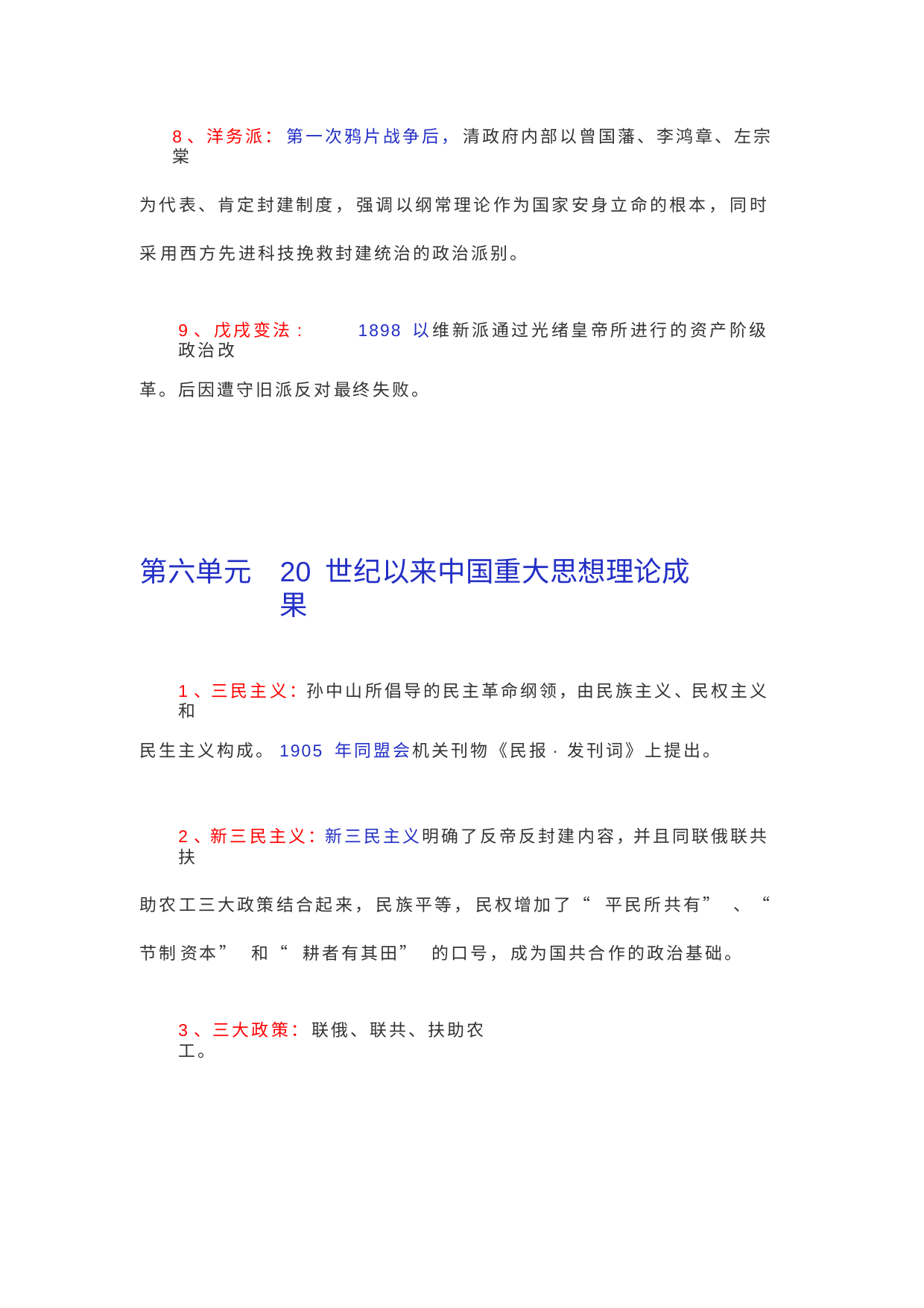

8、洋务派： 第一次鸦片战争后， 清政府内部以曾国藩、李鸿章、左宗棠
为代表、肯定封建制度， 强调以纲常理论作为国家安身立命的根本， 同时采 用西方先进科技挽救封建统治的政治派别。
9、戊戌变法:	1898 以维新派通过光绪皇帝所进行的资产阶级政治改

革。后因遭守旧派反对最终失败。
第六单元
20 世纪以来中国重大思想理论成果
1、三民主义：孙中山所倡导的民主革命纲领，由民族主义、民权主义和

民生主义构成。1905 年同盟会机关刊物《民报· 发刊词》上提出。
2、新三民主义：新三民主义明确了反帝反封建内容，并且同联俄联共扶
助农工三大政策结合起来， 民族平等， 民权增加了“ 平民所共有”、“ 节制 资本” 和“ 耕者有其田” 的口号， 成为国共合作的政治基础。
3、三大政策： 联俄、联共、扶助农工。